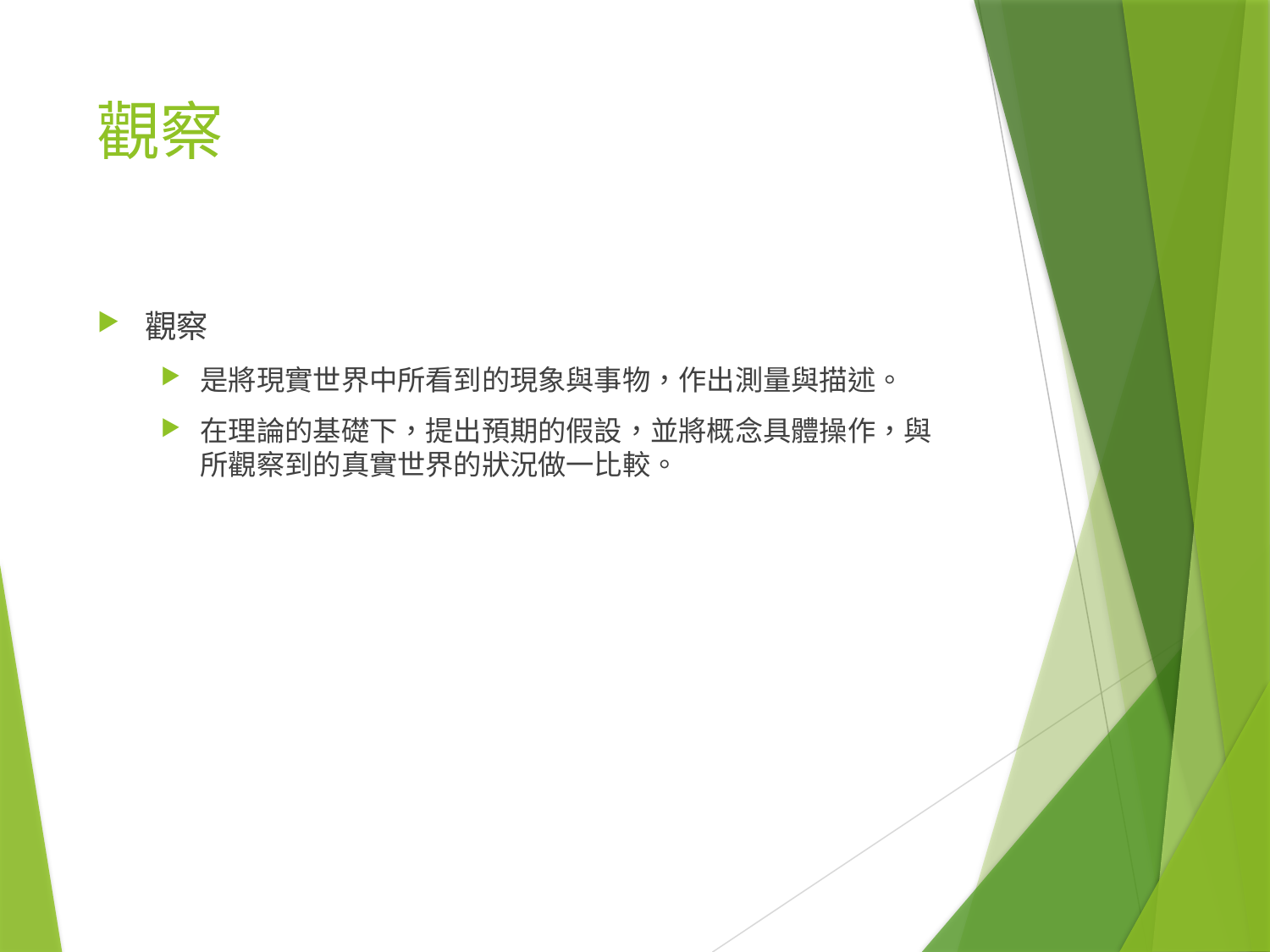

# 觀察
觀察
是將現實世界中所看到的現象與事物，作出測量與描述。
在理論的基礎下，提出預期的假設，並將概念具體操作，與所觀察到的真實世界的狀況做一比較。